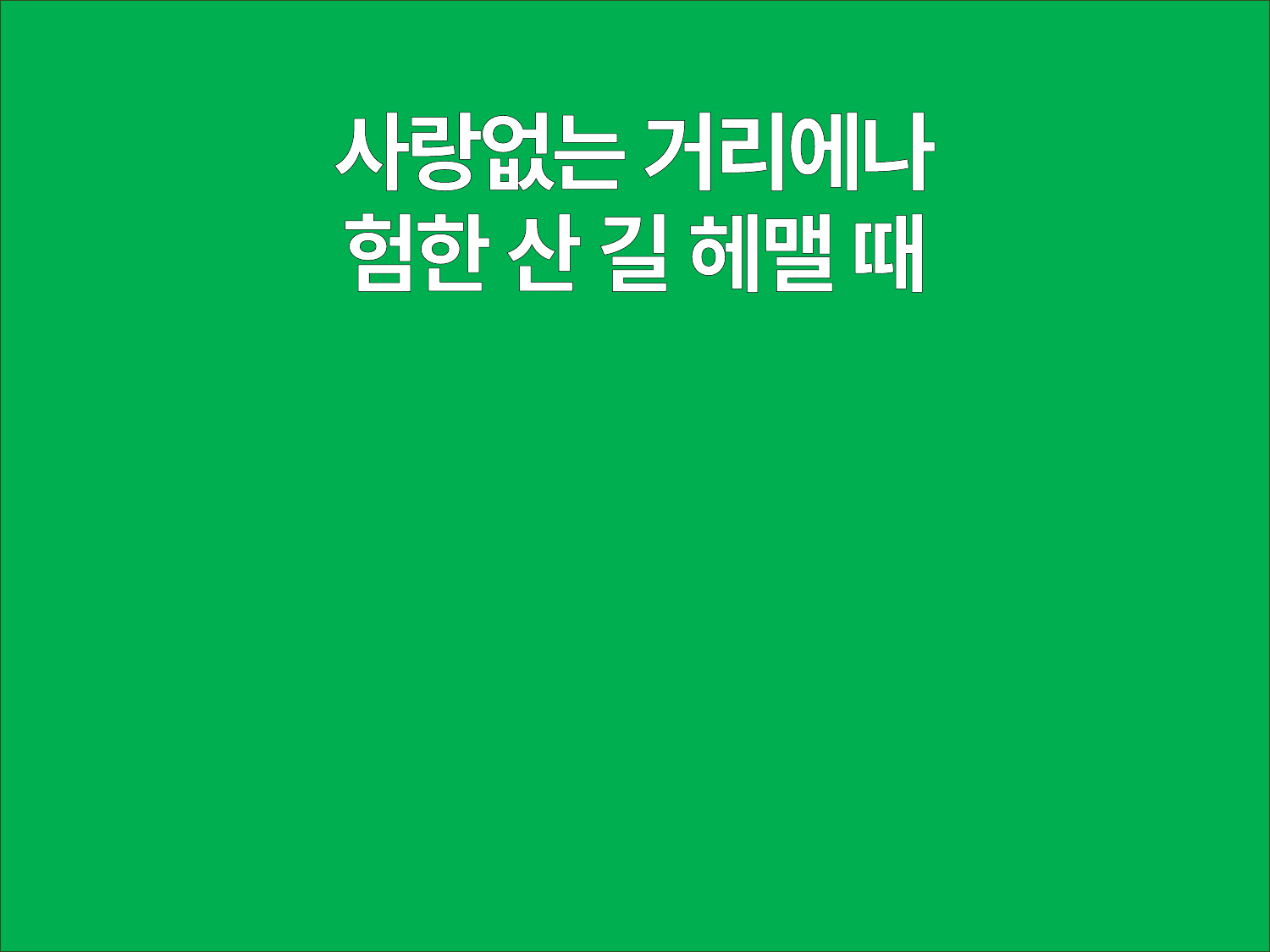

사랑없는 거리에나
험한 산 길 헤맬 때